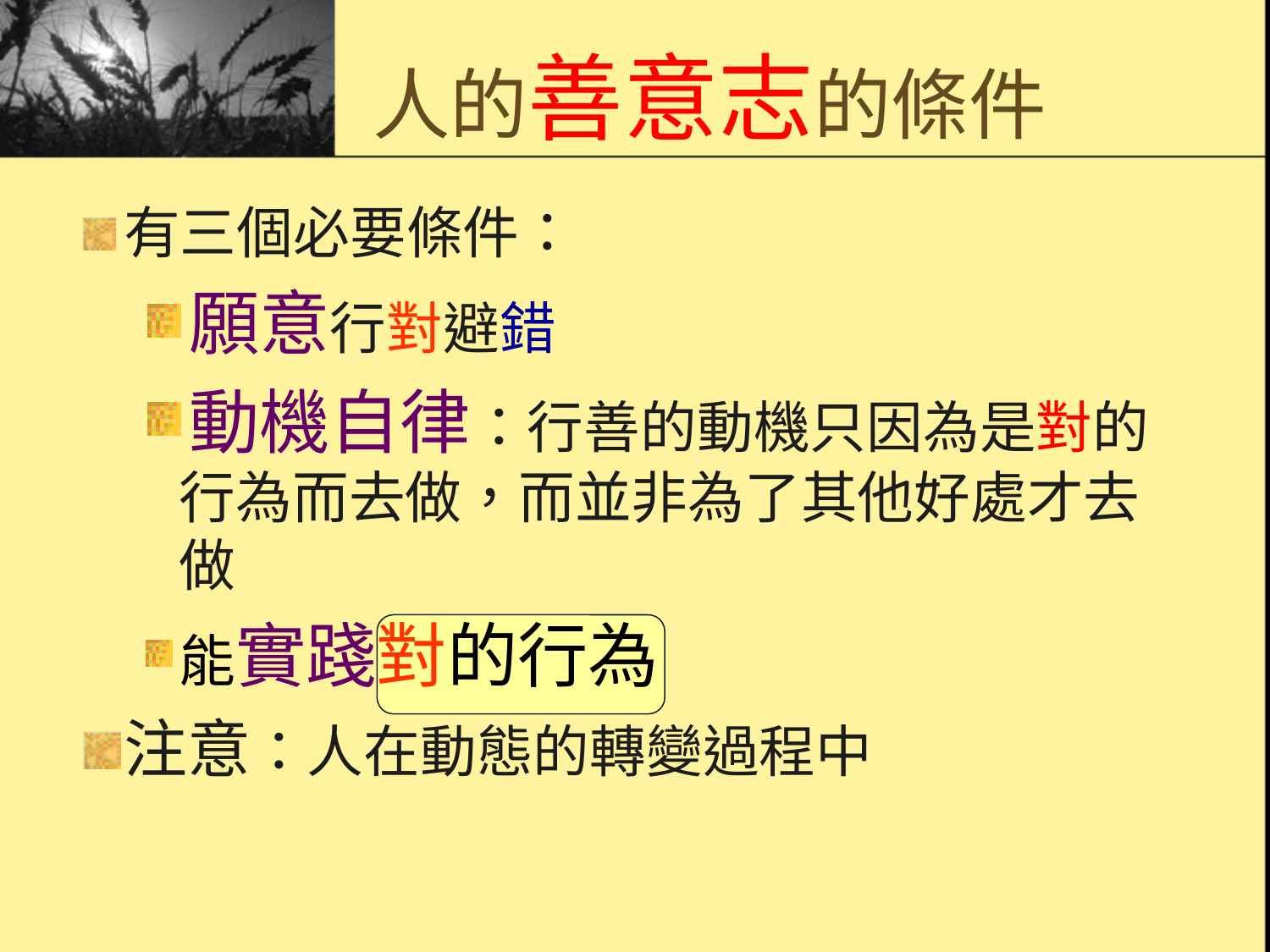

# 人的善意志的條件
有三個必要條件：
願意行對避錯
動機自律：行善的動機只因為是對的行為而去做，而並非為了其他好處才去做
能實踐對的行為
注意：人在動態的轉變過程中